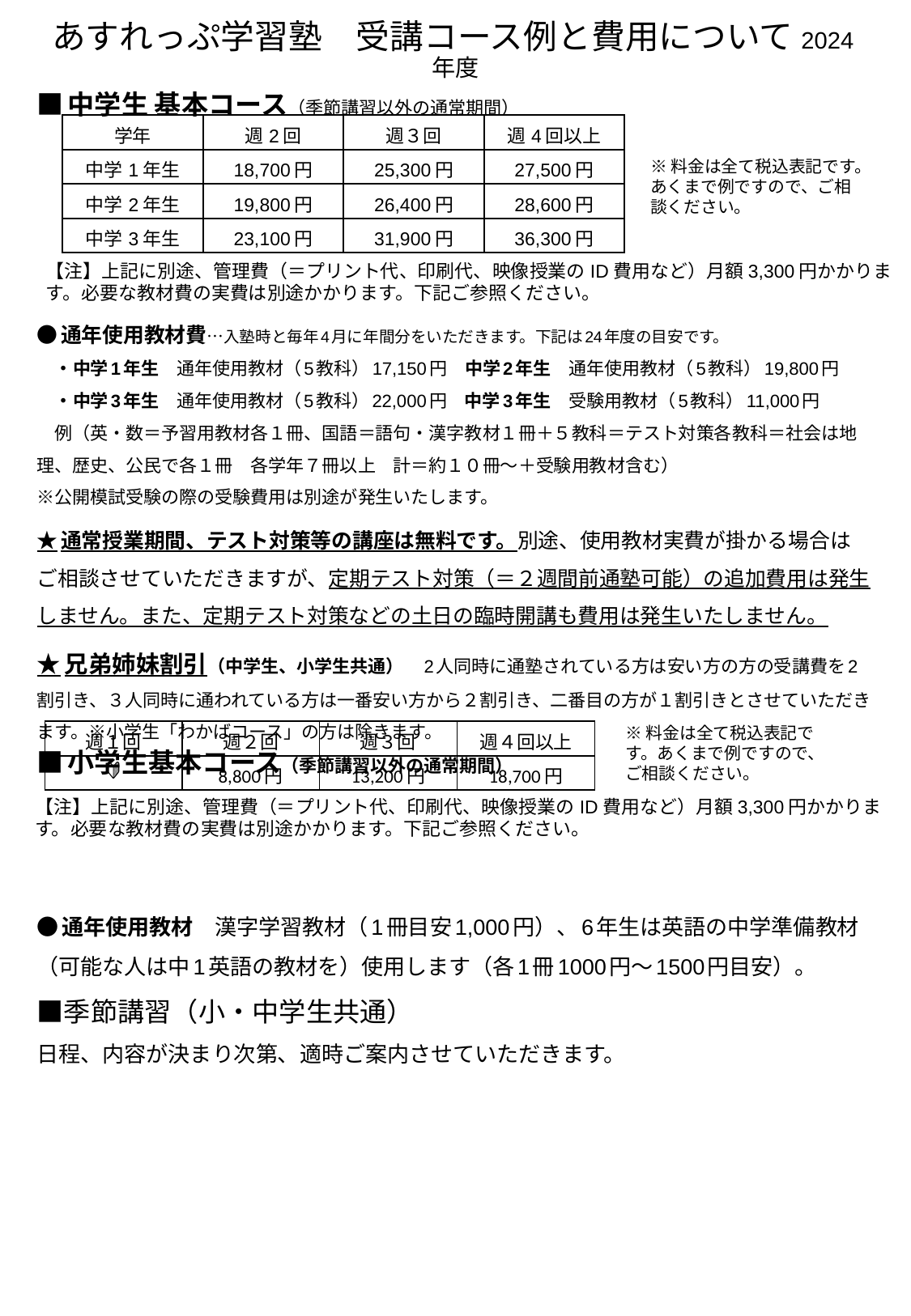

# あすれっぷ学習塾　受講コース例と費用について2024年度

■中学生 基本コース（季節講習以外の通常期間）

●通年使用教材費…入塾時と毎年4月に年間分をいただきます。下記は24年度の目安です。
　・中学1年生　通年使用教材（5教科）17,150円　中学2年生　通年使用教材（5教科）19,800円
　・中学3年生　通年使用教材（5教科）22,000円　中学3年生　受験用教材（5教科）11,000円
　例（英・数＝予習用教材各１冊、国語＝語句・漢字教材１冊＋５教科＝テスト対策各教科＝社会は地理、歴史、公民で各１冊　各学年７冊以上　計＝約１０冊～＋受験用教材含む）
※公開模試受験の際の受験費用は別途が発生いたします。
★通常授業期間、テスト対策等の講座は無料です。別途、使用教材実費が掛かる場合はご相談させていただきますが、定期テスト対策（＝２週間前通塾可能）の追加費用は発生しません。また、定期テスト対策などの土日の臨時開講も費用は発生いたしません。
★兄弟姉妹割引（中学生、小学生共通）　2人同時に通塾されている方は安い方の方の受講費を2割引き、３人同時に通われている方は一番安い方から２割引き、二番目の方が１割引きとさせていただきます。※小学生「わかばコース」の方は除きます。
■小学生基本コース（季節講習以外の通常期間）

●通年使用教材　漢字学習教材（1冊目安1,000円）、6年生は英語の中学準備教材（可能な人は中1英語の教材を）使用します（各1冊1000円～1500円目安）。
■季節講習（小・中学生共通）
日程、内容が決まり次第、適時ご案内させていただきます。

| 学年 | 週2回 | 週３回 | 週4回以上 |
| --- | --- | --- | --- |
| 中学1年生 | 18,700円 | 25,300円 | 27,500円 |
| 中学2年生 | 19,800円 | 26,400円 | 28,600円 |
| 中学3年生 | 23,100円 | 31,900円 | 36,300円 |
※料金は全て税込表記です。あくまで例ですので、ご相談ください。

【注】上記に別途、管理費（＝プリント代、印刷代、映像授業のID費用など）月額3,300円かかります。必要な教材費の実費は別途かかります。下記ご参照ください。
※料金は全て税込表記です。あくまで例ですので、ご相談ください。

| 週１回 | 週２回 | 週３回 | 週４回以上 |
| --- | --- | --- | --- |
| 🔰 | 8,800円 | 13,200円 | 18,700円 |

【注】上記に別途、管理費（＝プリント代、印刷代、映像授業のID費用など）月額3,300円かかります。必要な教材費の実費は別途かかります。下記ご参照ください。